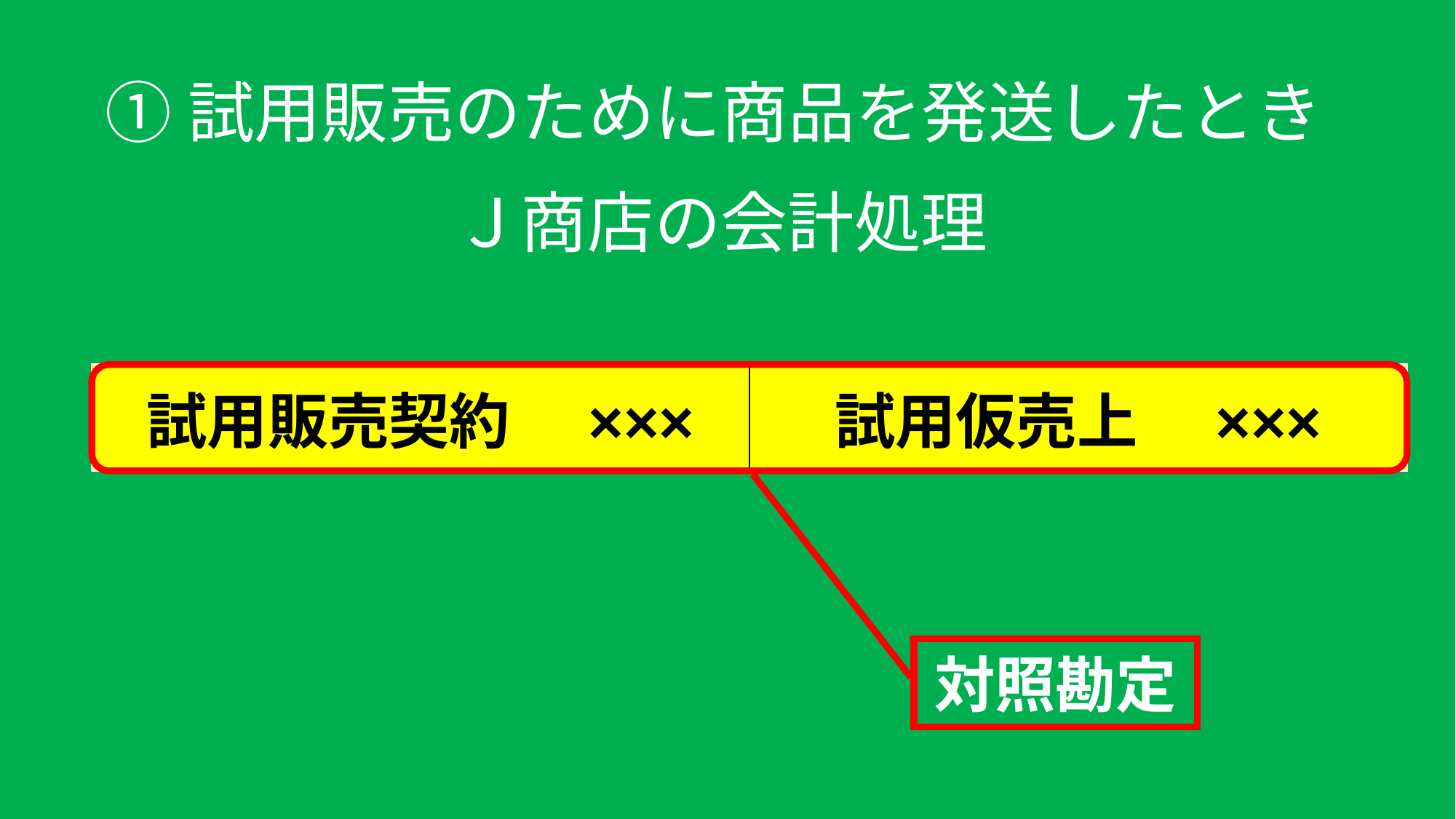

①試用販売のために商品を発送したとき
# Ｊ商店の会計処理
| 試用販売契約　××× | 試用仮売上　××× |
| --- | --- |

対照勘定